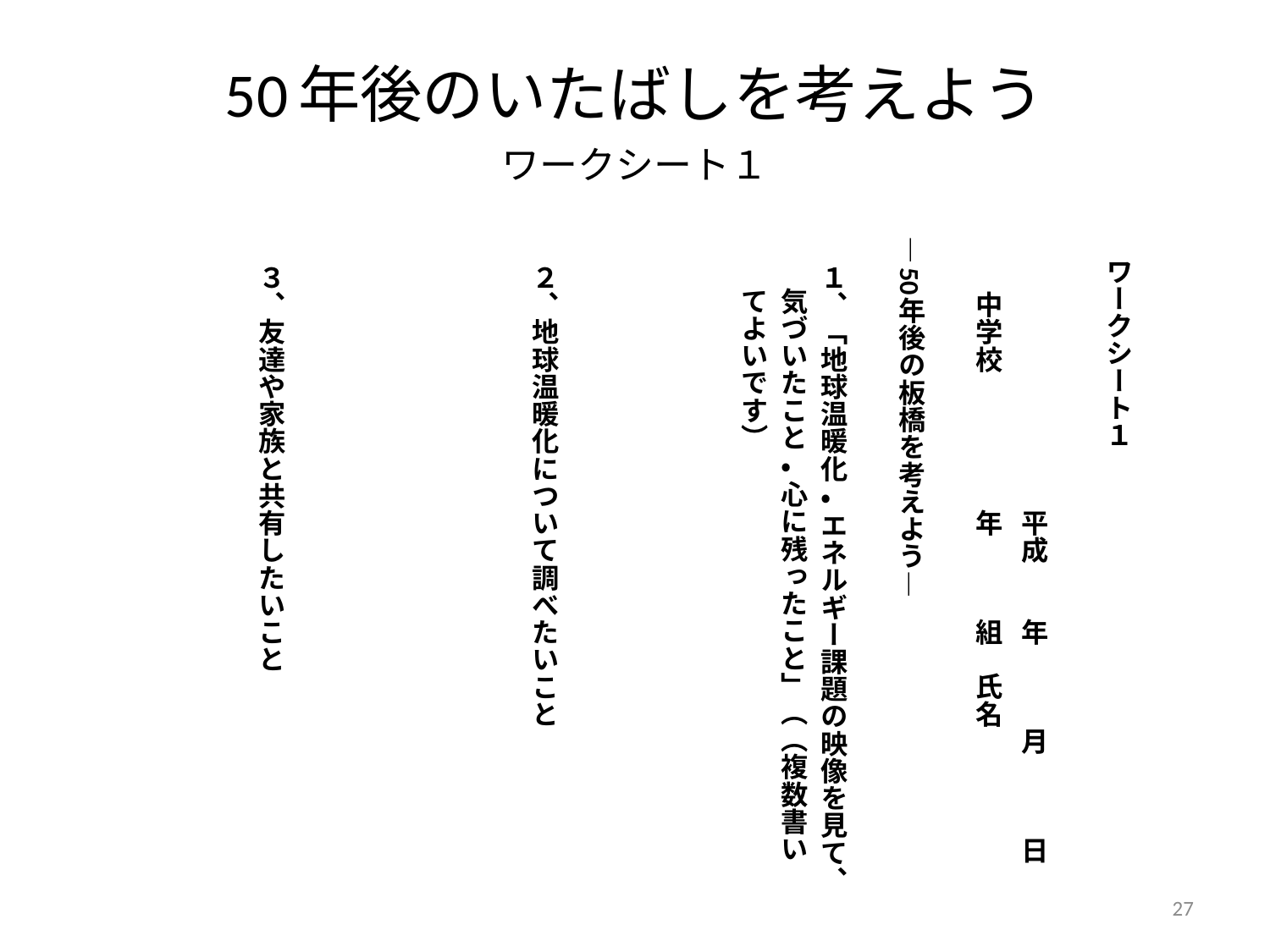

# 50年後のいたばしを考えよう ワークシート１
　　ワークシート１
　　　　　　　　　　　平成　　年　　　月　　　日
　　　中学校　　　　　年　　　組　氏名

　―50年後の板橋を考えよう―

　　１、「地球温暖化・エネルギー課題の映像を見て、気づいたこと・心に残ったこと」（（複数書いてよいです）

　　２、地球温暖化について調べたいこと

　　３、友達や家族と共有したいこと

27